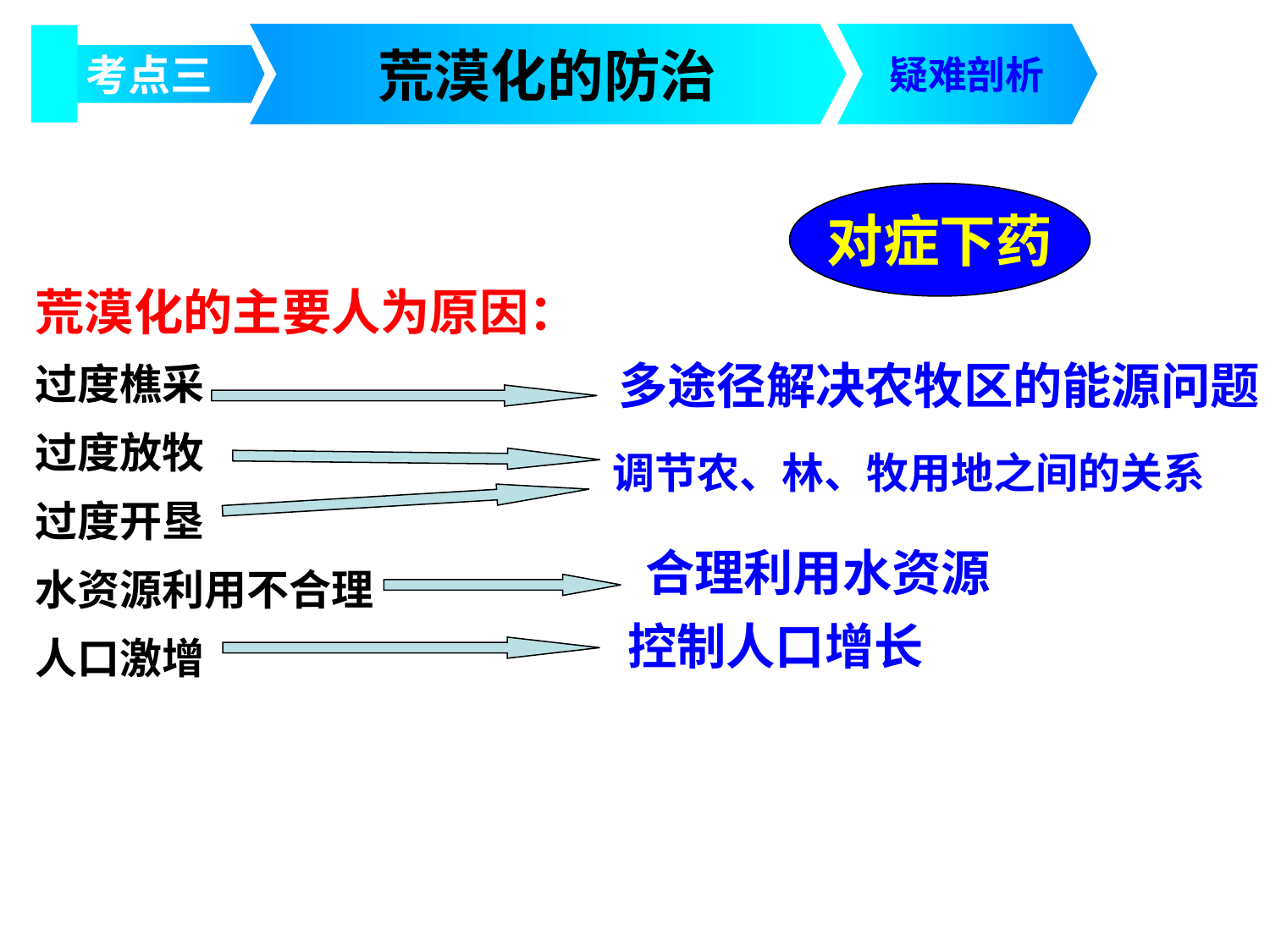

荒漠化的防治

考点三
疑难剖析
对症下药
荒漠化的主要人为原因：
过度樵采
过度放牧
过度开垦
水资源利用不合理
人口激增
多途径解决农牧区的能源问题

调节农、林、牧用地之间的关系

合理利用水资源

控制人口增长